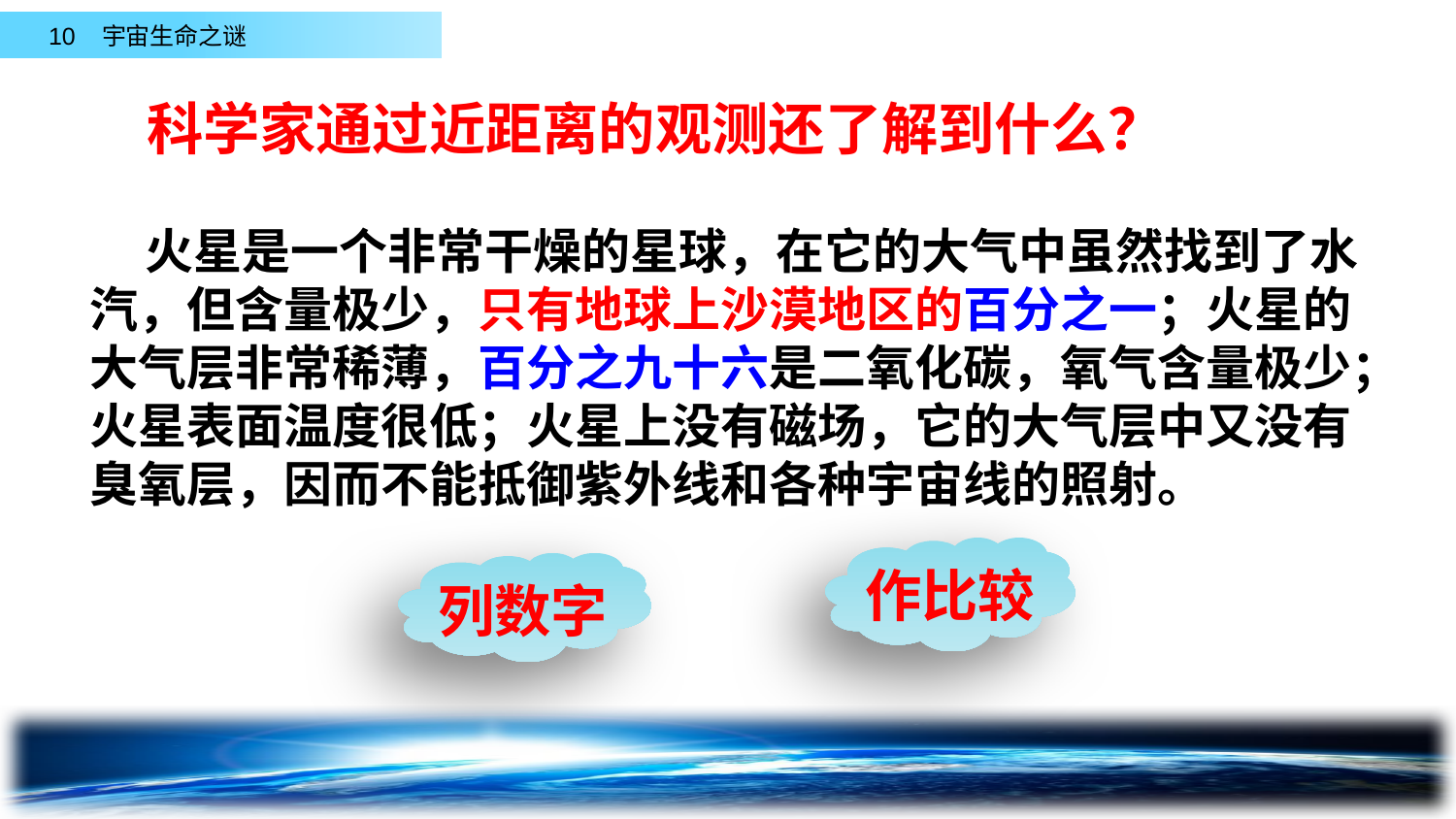

科学家通过近距离的观测还了解到什么？
    火星是一个非常干燥的星球，在它的大气中虽然找到了水汽，但含量极少，只有地球上沙漠地区的百分之一；火星的大气层非常稀薄，百分之九十六是二氧化碳，氧气含量极少；火星表面温度很低；火星上没有磁场，它的大气层中又没有臭氧层，因而不能抵御紫外线和各种宇宙线的照射。

作比较

列数字